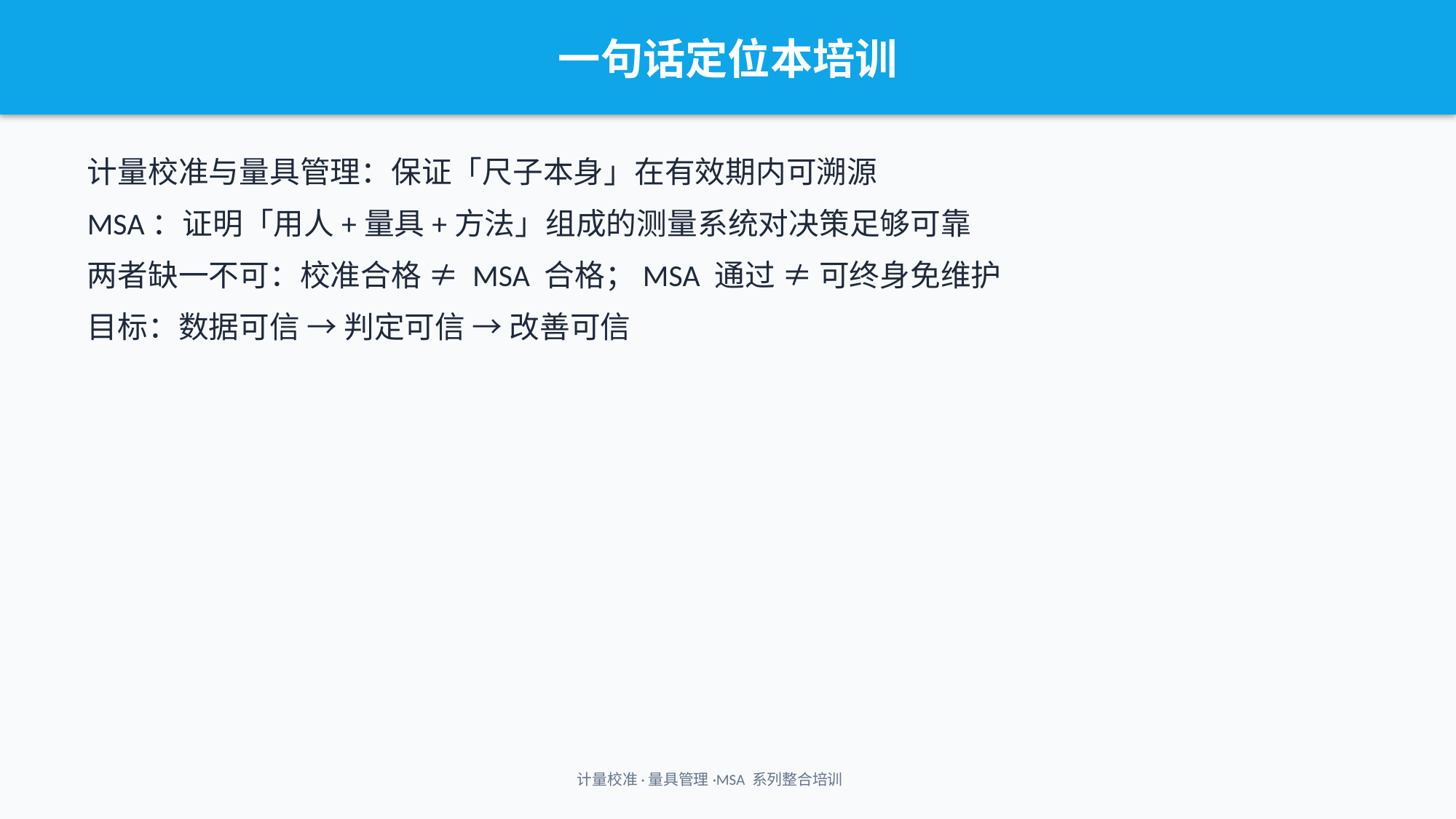

一句话定位本培训
计量校准与量具管理：保证「尺子本身」在有效期内可溯源
MSA：证明「用人+量具+方法」组成的测量系统对决策足够可靠
两者缺一不可：校准合格 ≠ MSA 合格；MSA 通过 ≠ 可终身免维护
目标：数据可信 → 判定可信 → 改善可信
计量校准·量具管理·MSA 系列整合培训